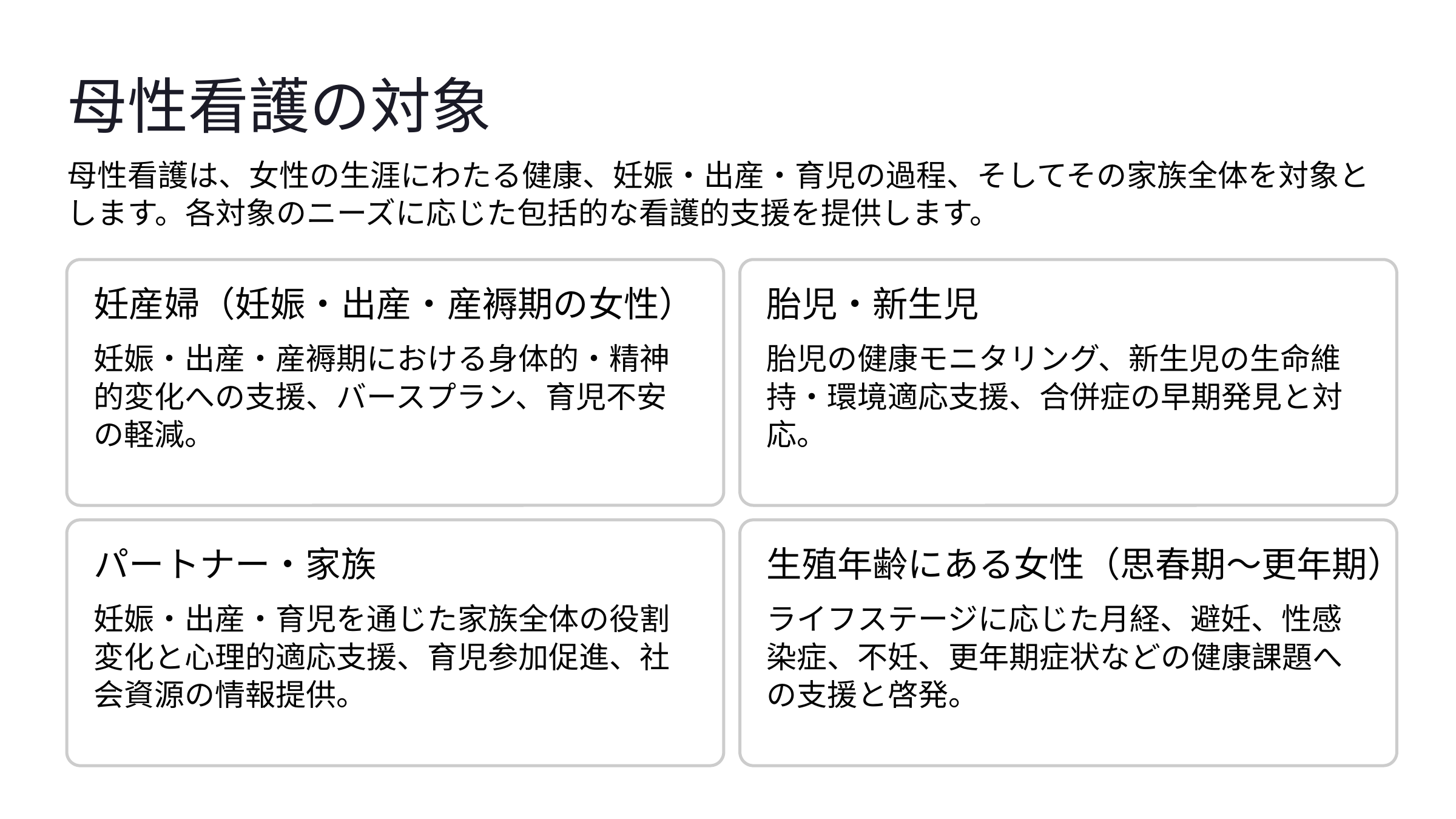

母性看護の対象
母性看護は、女性の生涯にわたる健康、妊娠・出産・育児の過程、そしてその家族全体を対象とします。各対象のニーズに応じた包括的な看護的支援を提供します。

妊産婦（妊娠・出産・産褥期の女性）
胎児・新生児
妊娠・出産・産褥期における身体的・精神的変化への支援、バースプラン、育児不安の軽減。
胎児の健康モニタリング、新生児の生命維持・環境適応支援、合併症の早期発見と対応。

パートナー・家族
生殖年齢にある女性（思春期～更年期）
妊娠・出産・育児を通じた家族全体の役割変化と心理的適応支援、育児参加促進、社会資源の情報提供。
ライフステージに応じた月経、避妊、性感染症、不妊、更年期症状などの健康課題への支援と啓発。